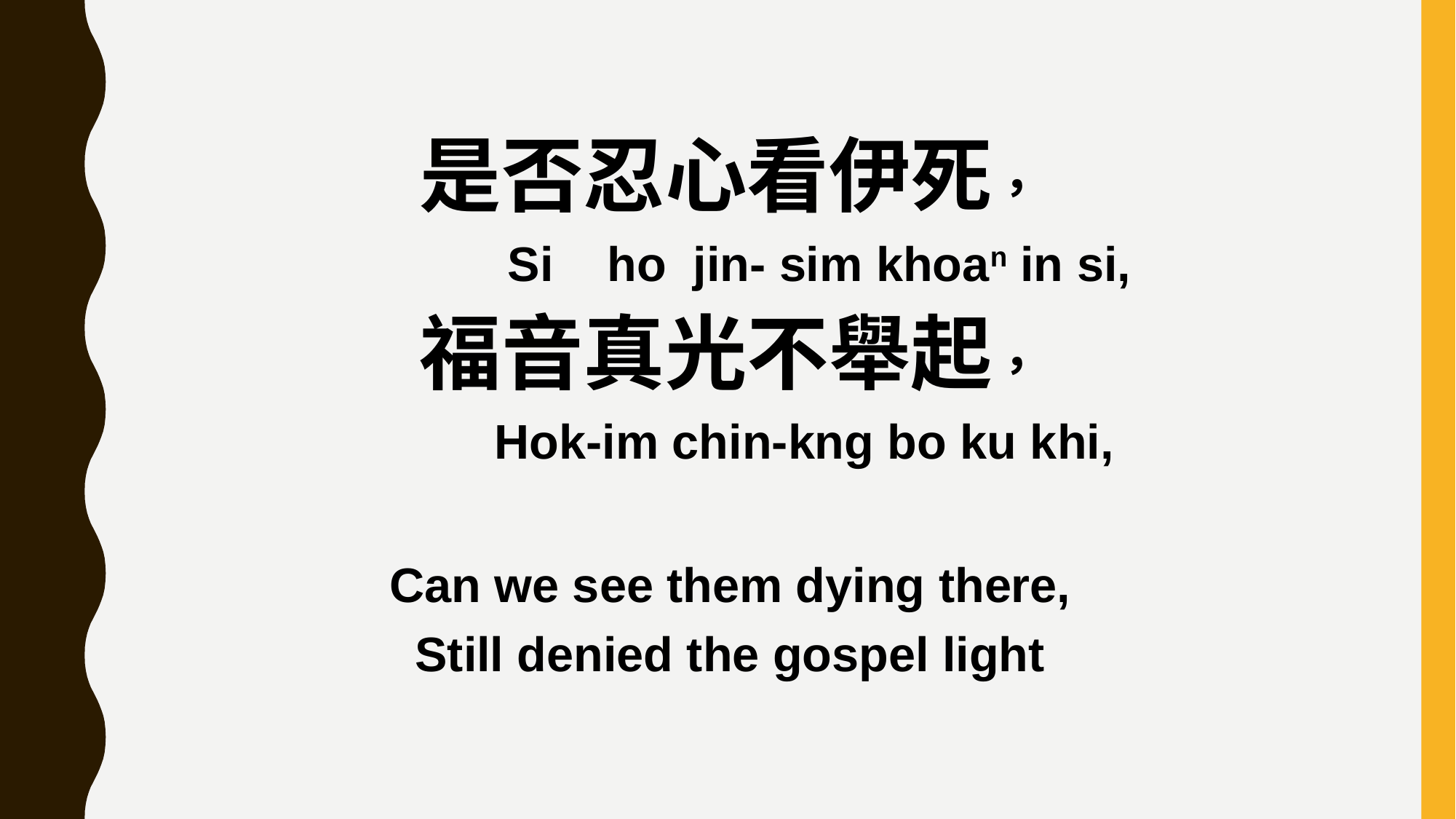

是否忍心看伊死，
                       Si    ho  jin- sim khoan in si,
福音真光不舉起，
                      Hok-im chin-kng bo ku khi,

Can we see them dying there,
Still denied the gospel light